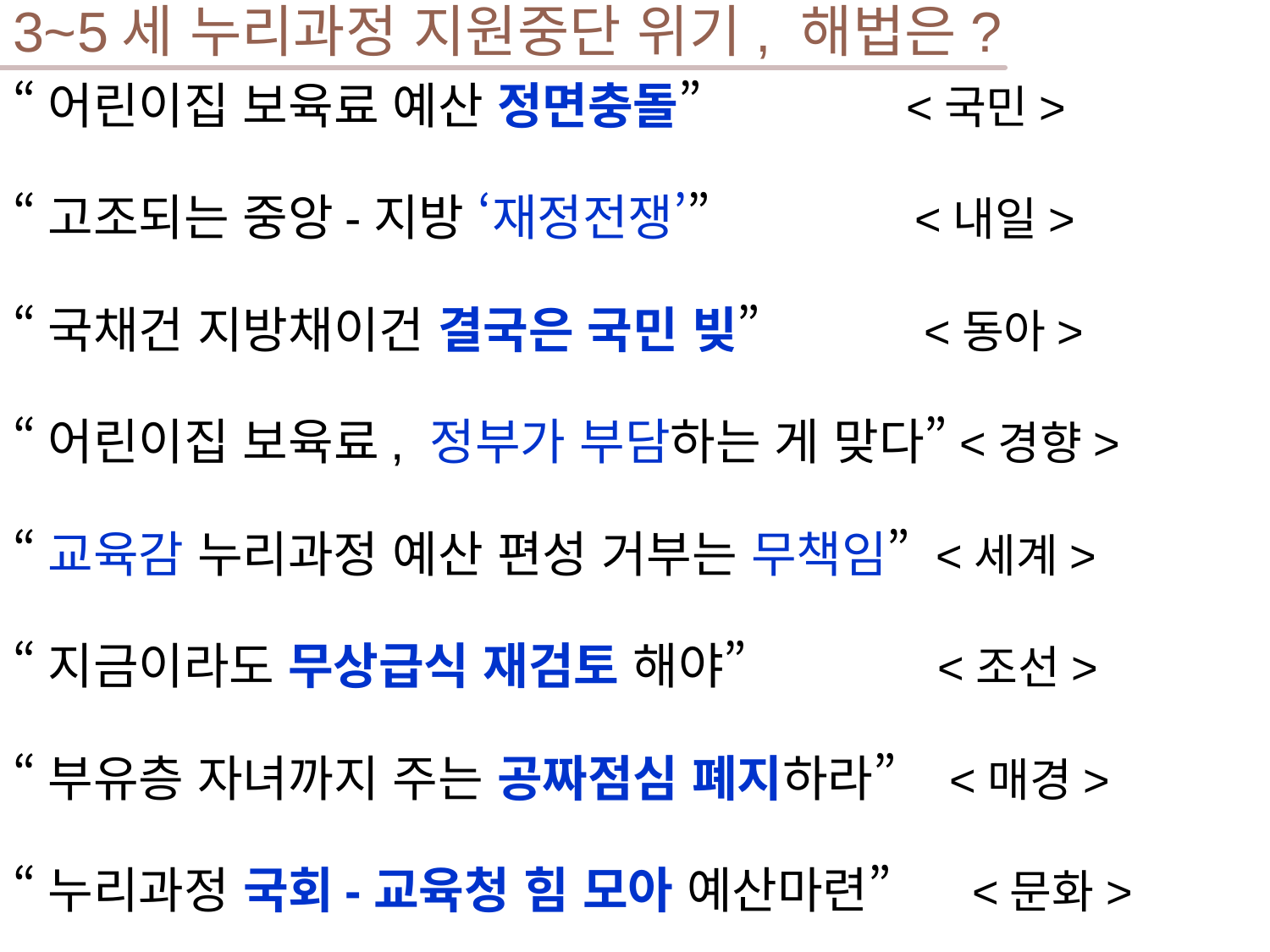

# 3~5세 누리과정 지원중단 위기, 해법은?
“어린이집 보육료 예산 정면충돌”              <국민>
“고조되는 중앙-지방 ‘재정전쟁’”              <내일>
“국채건 지방채이건 결국은 국민 빚”           <동아>
“어린이집 보육료, 정부가 부담하는 게 맞다”<경향>
“교육감 누리과정 예산 편성 거부는 무책임” <세계>
“지금이라도 무상급식 재검토 해야”             <조선>
“부유층 자녀까지 주는 공짜점심 폐지하라”   <매경>
“누리과정 국회-교육청 힘 모아 예산마련”     <문화>